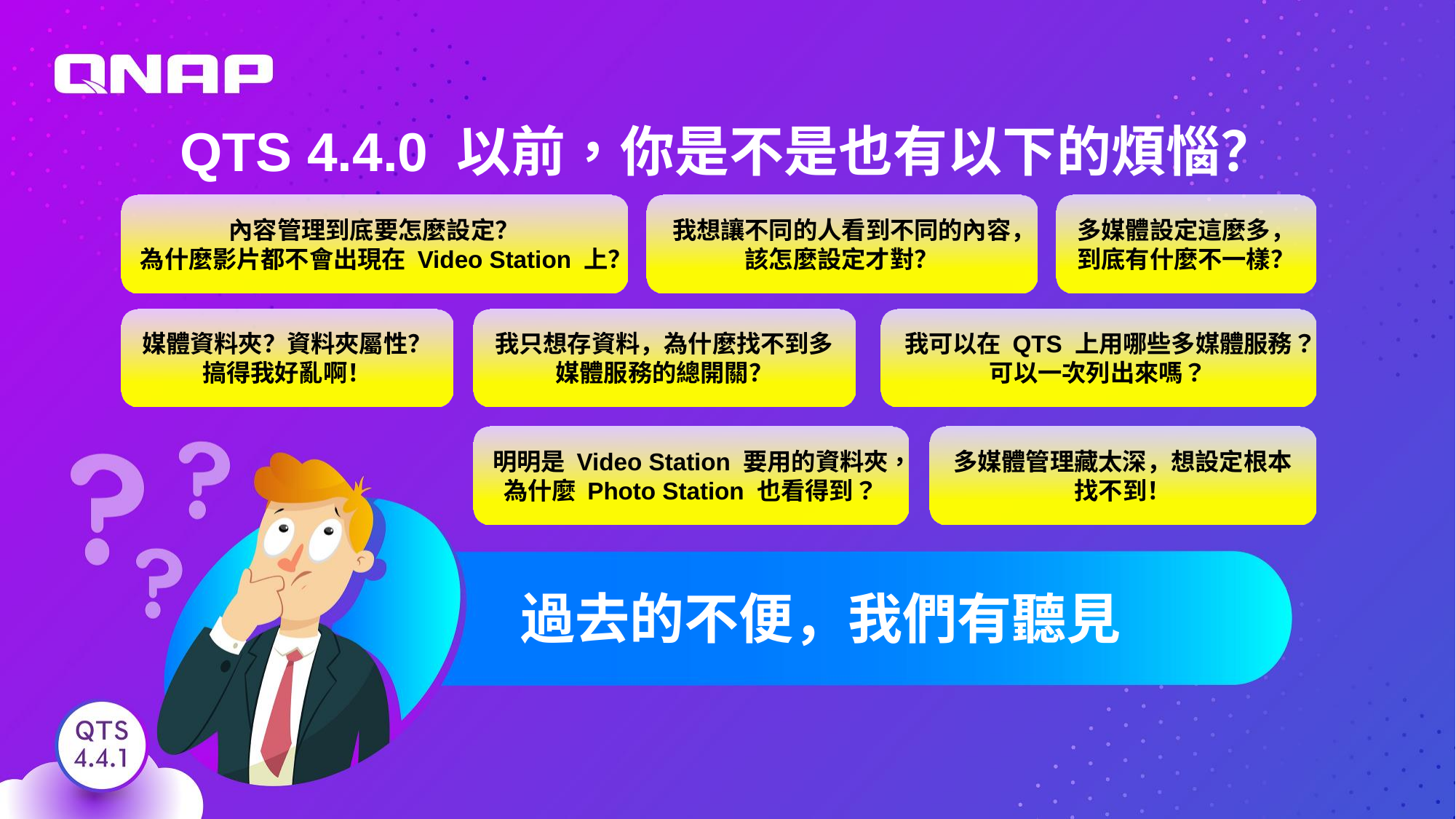

QTS 4.4.0 以前，你是不是也有以下的煩惱？
內容管理到底要怎麼設定？
為什麼影片都不會出現在 Video Station 上？
我想讓不同的人看到不同的內容，該怎麼設定才對？
多媒體設定這麼多，到底有什麼不一樣？
媒體資料夾？資料夾屬性？
搞得我好亂啊！
我只想存資料，為什麼找不到多媒體服務的總開關？
我可以在 QTS 上用哪些多媒體服務？可以一次列出來嗎？
明明是 Video Station 要用的資料夾，為什麼 Photo Station 也看得到？
多媒體管理藏太深，想設定根本找不到！
# 過去的不便，我們有聽見